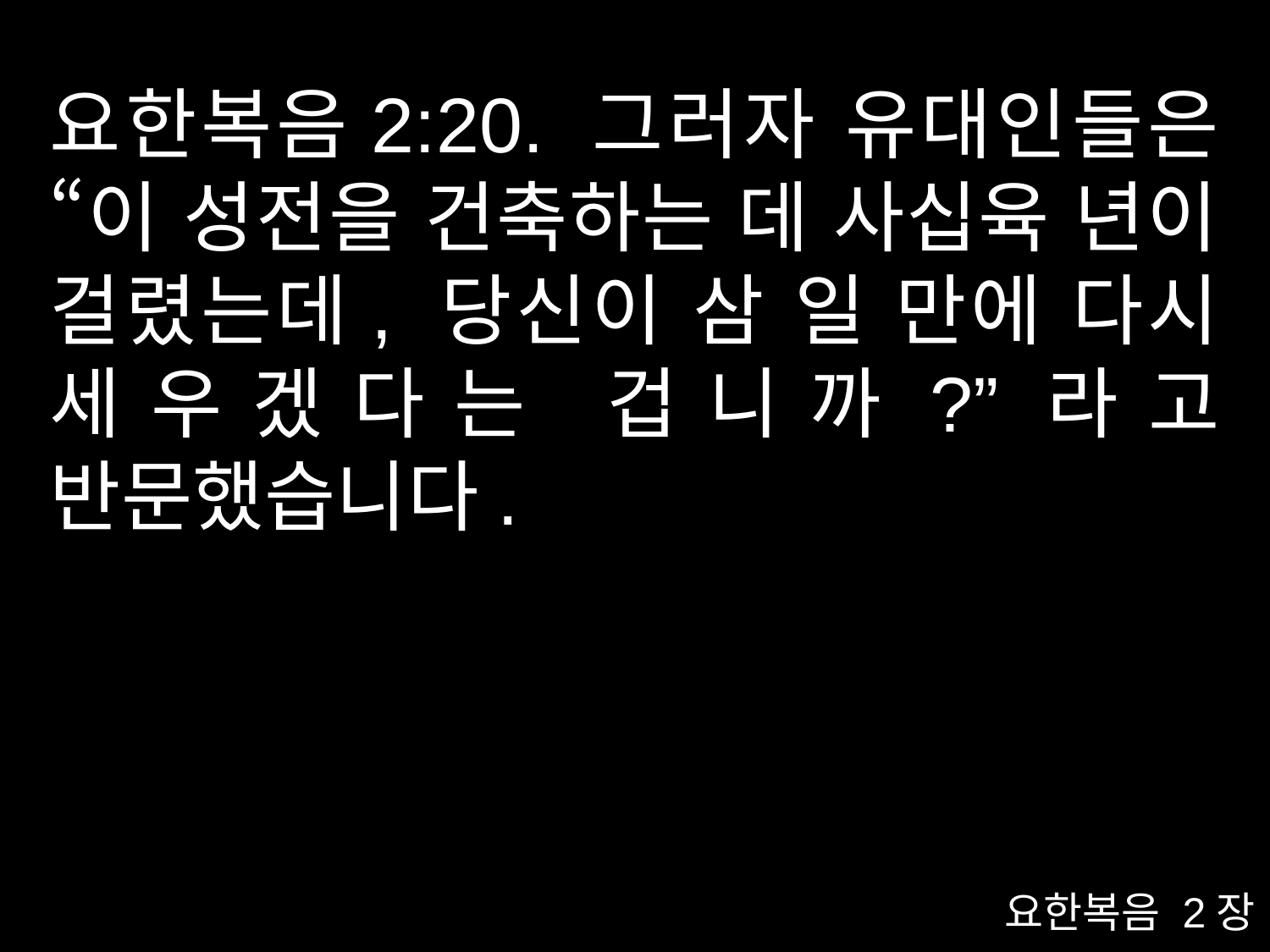

# 요한복음2:20. 그러자 유대인들은 “이 성전을 건축하는 데 사십육 년이 걸렸는데, 당신이 삼 일 만에 다시 세우겠다는 겁니까?”라고 반문했습니다.
요한복음 2장